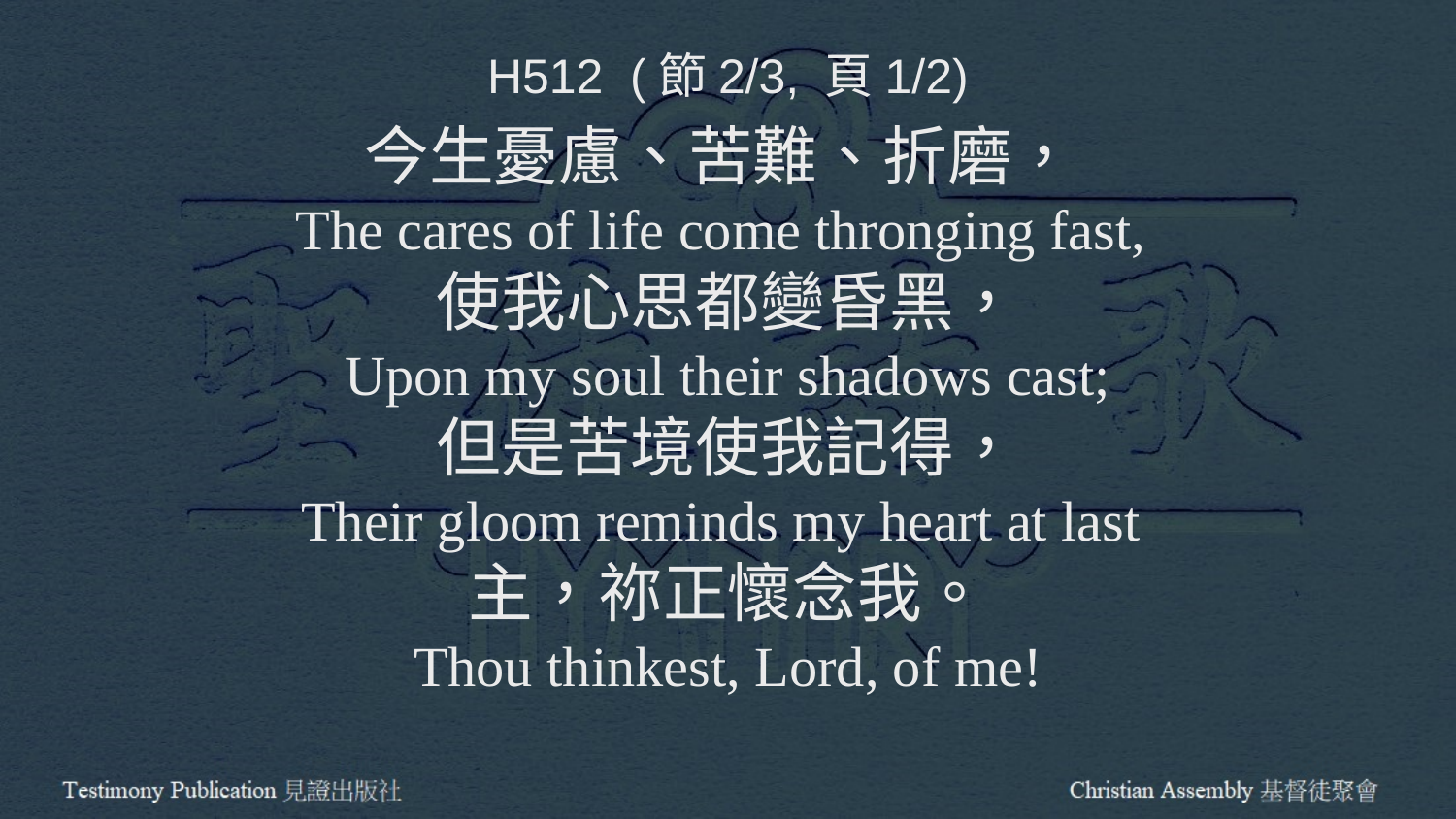

H512  (節2/3, 頁1/2)
今生憂慮、苦難、折磨，
The cares of life come thronging fast,
使我心思都變昏黑，
Upon my soul their shadows cast;
但是苦境使我記得，
Their gloom reminds my heart at last
主，祢正懷念我。
Thou thinkest, Lord, of me!